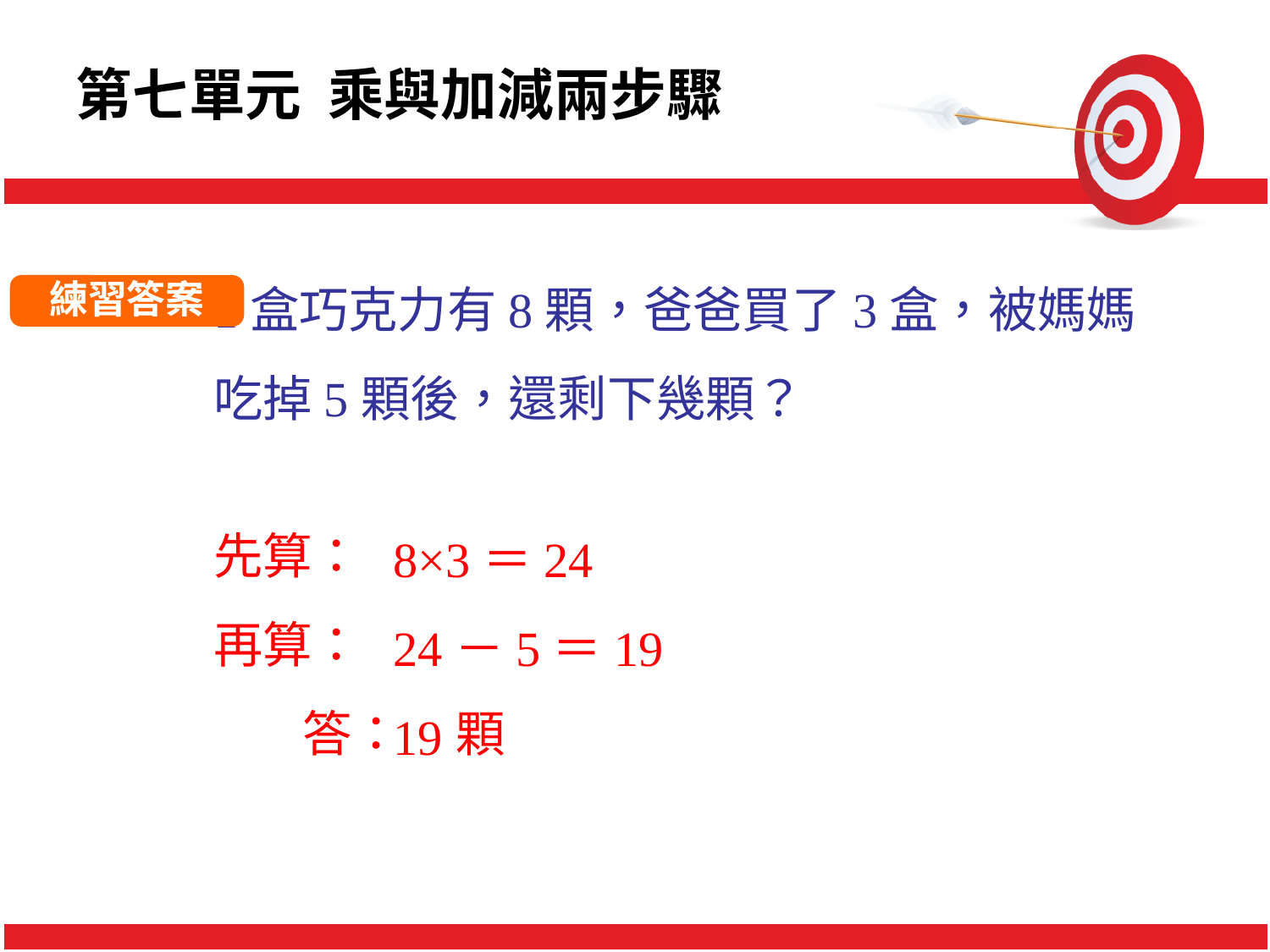

第七單元  乘與加減兩步驟
1盒巧克力有8顆，爸爸買了3盒，被媽媽吃掉5顆後，還剩下幾顆？

練習答案

先算：
再算：
       答：     顆
8×3＝24
24－5＝19
19